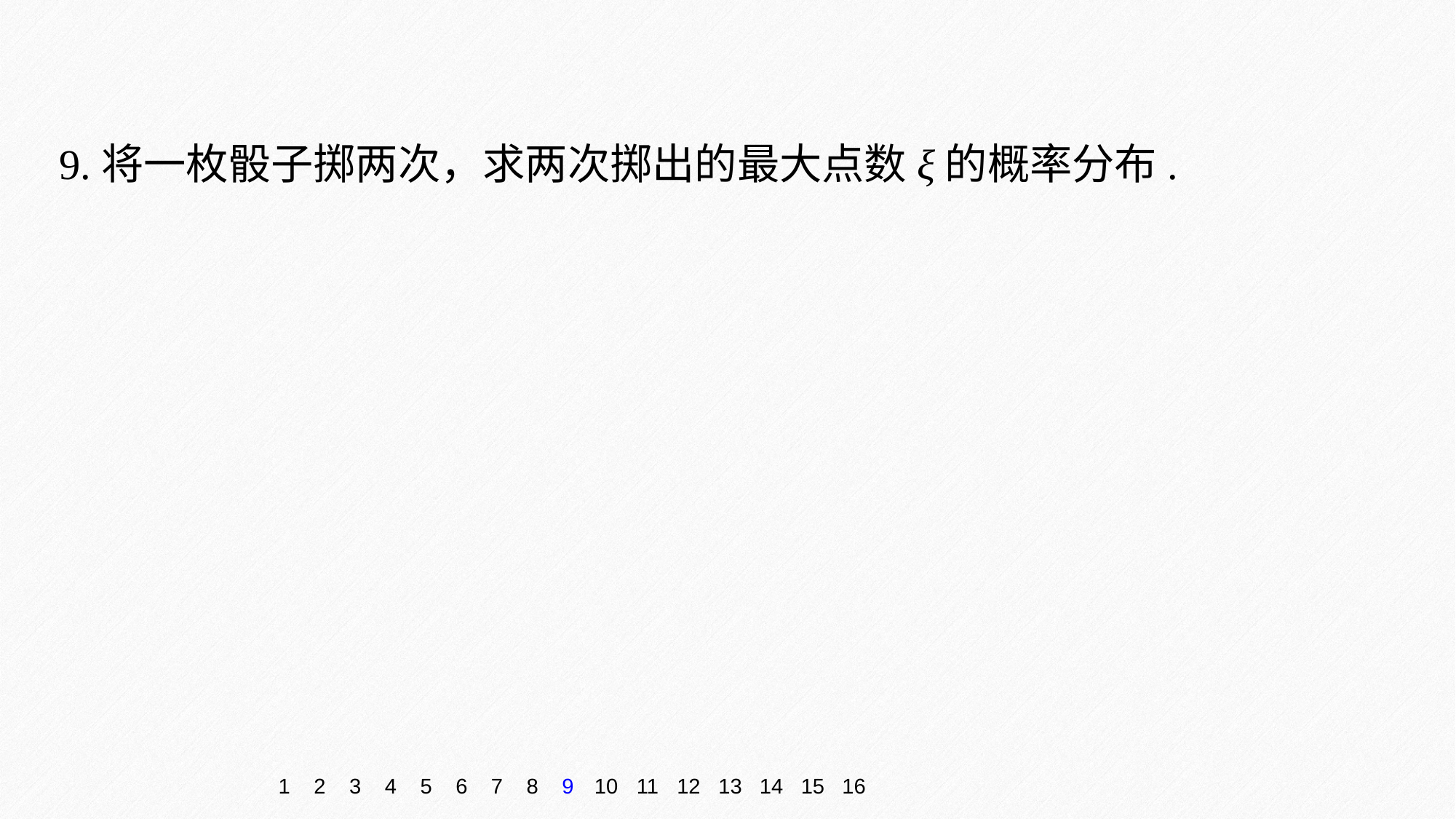

9.将一枚骰子掷两次，求两次掷出的最大点数ξ的概率分布.
1
2
3
4
5
6
7
8
9
10
11
12
13
14
15
16